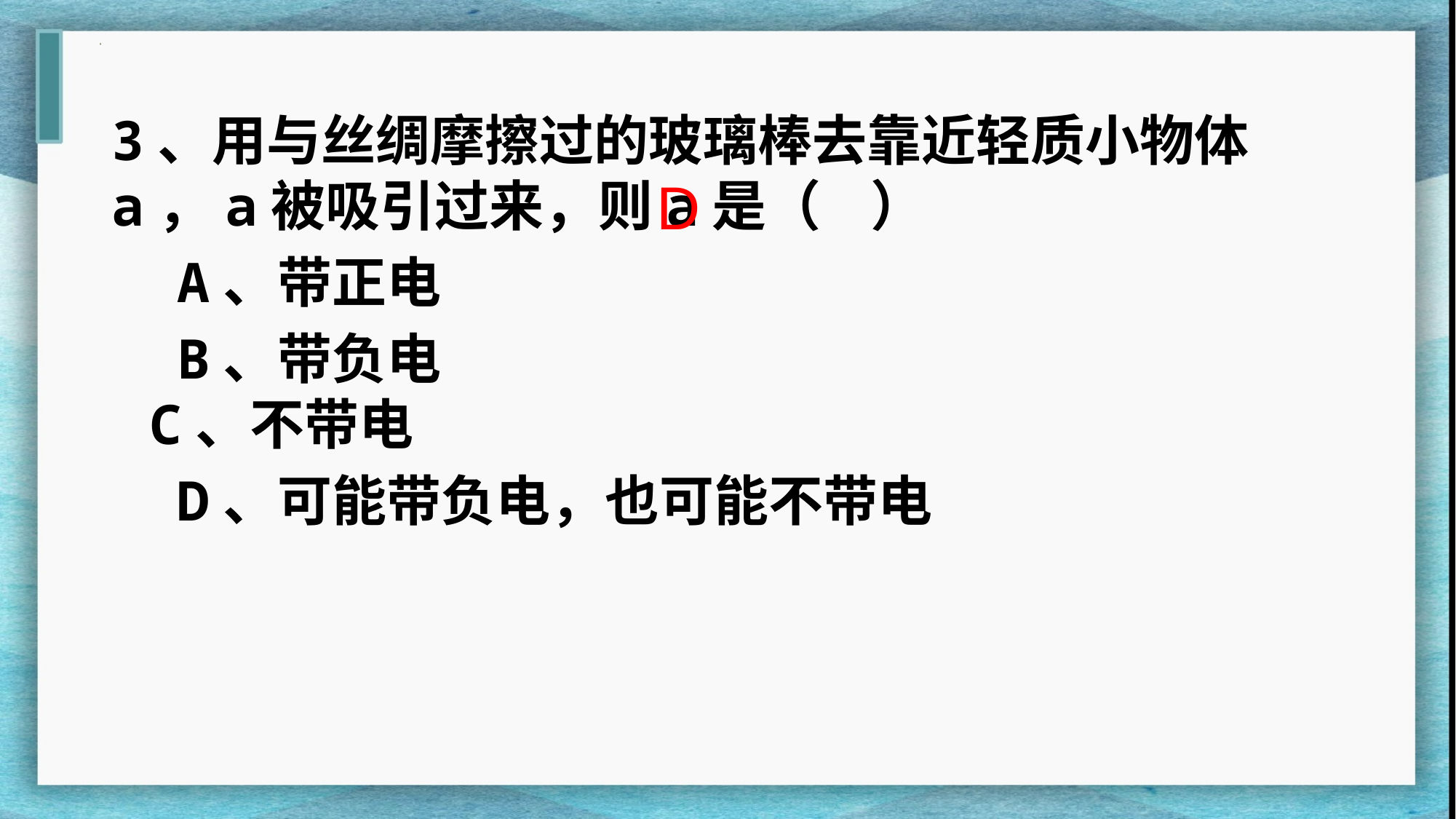

3、用与丝绸摩擦过的玻璃棒去靠近轻质小物体a，a被吸引过来，则a是（    ）
  A、带正电
  B、带负电
  C、不带电
  D、可能带负电，也可能不带电
D